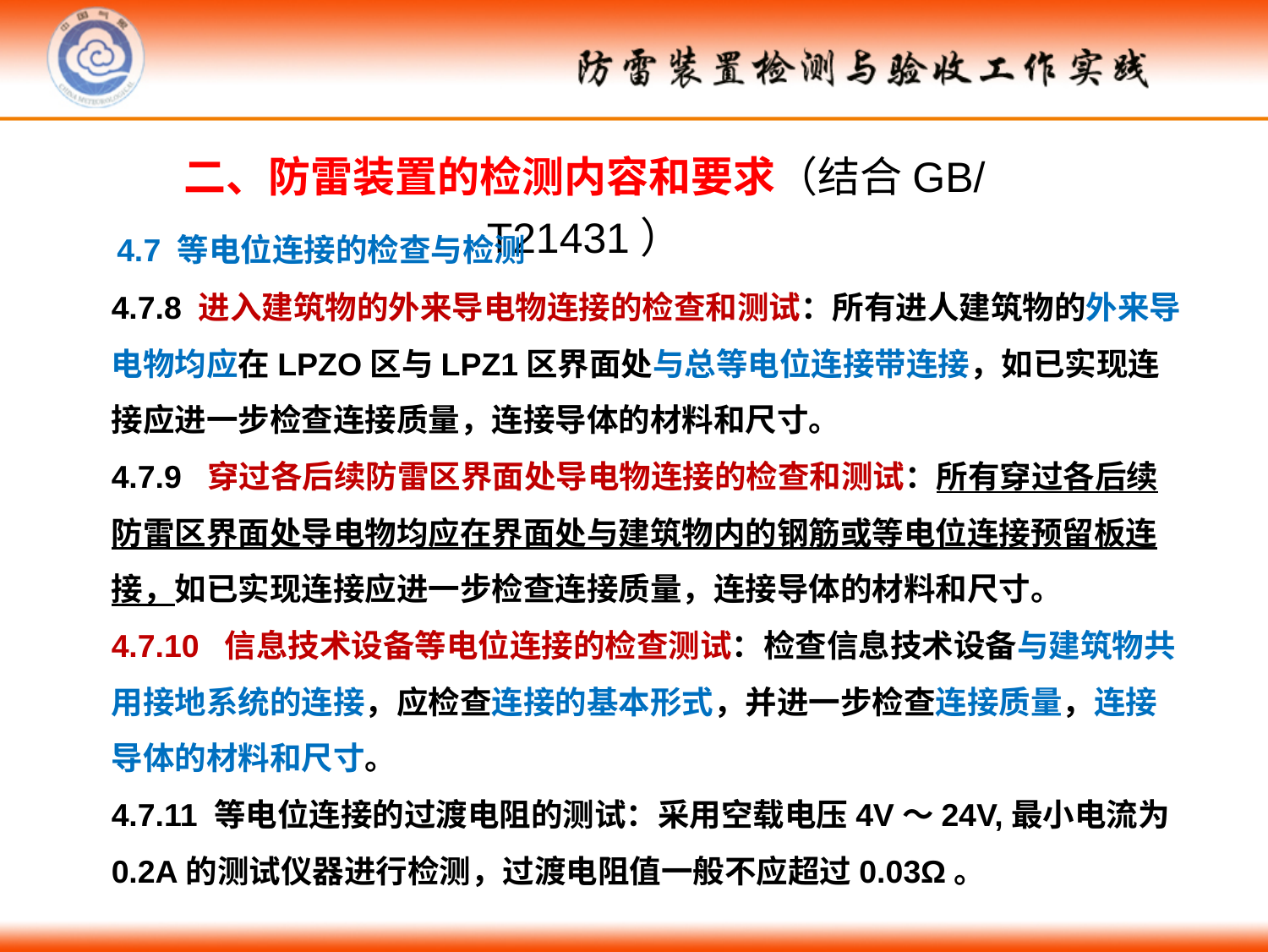

二、防雷装置的检测内容和要求（结合GB/T21431）
4.7 等电位连接的检查与检测
4.7.8 进入建筑物的外来导电物连接的检查和测试：所有进人建筑物的外来导电物均应在LPZO区与LPZ1区界面处与总等电位连接带连接，如已实现连接应进一步检查连接质量，连接导体的材料和尺寸。
4.7.9  穿过各后续防雷区界面处导电物连接的检查和测试：所有穿过各后续防雷区界面处导电物均应在界面处与建筑物内的钢筋或等电位连接预留板连接，如已实现连接应进一步检查连接质量，连接导体的材料和尺寸。
4.7.10  信息技术设备等电位连接的检查测试：检查信息技术设备与建筑物共用接地系统的连接，应检查连接的基本形式，并进一步检查连接质量，连接导体的材料和尺寸。
4.7.11 等电位连接的过渡电阻的测试：采用空载电压4V～24V,最小电流为0.2A的测试仪器进行检测，过渡电阻值一般不应超过0.03Ω。